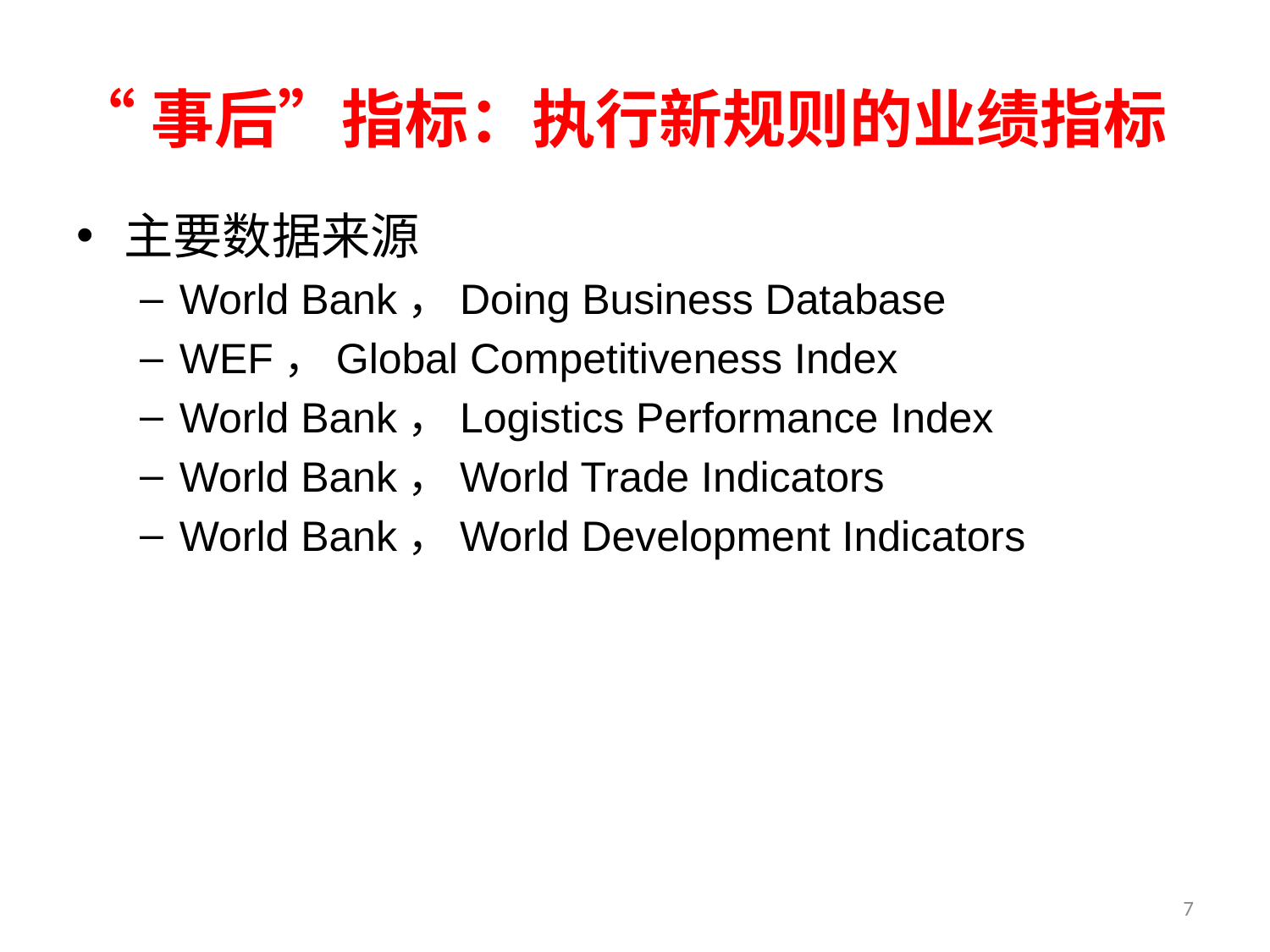

# “事后”指标：执行新规则的业绩指标
主要数据来源
World Bank，Doing Business Database
WEF，Global Competitiveness Index
World Bank，Logistics Performance Index
World Bank，World Trade Indicators
World Bank，World Development Indicators

7